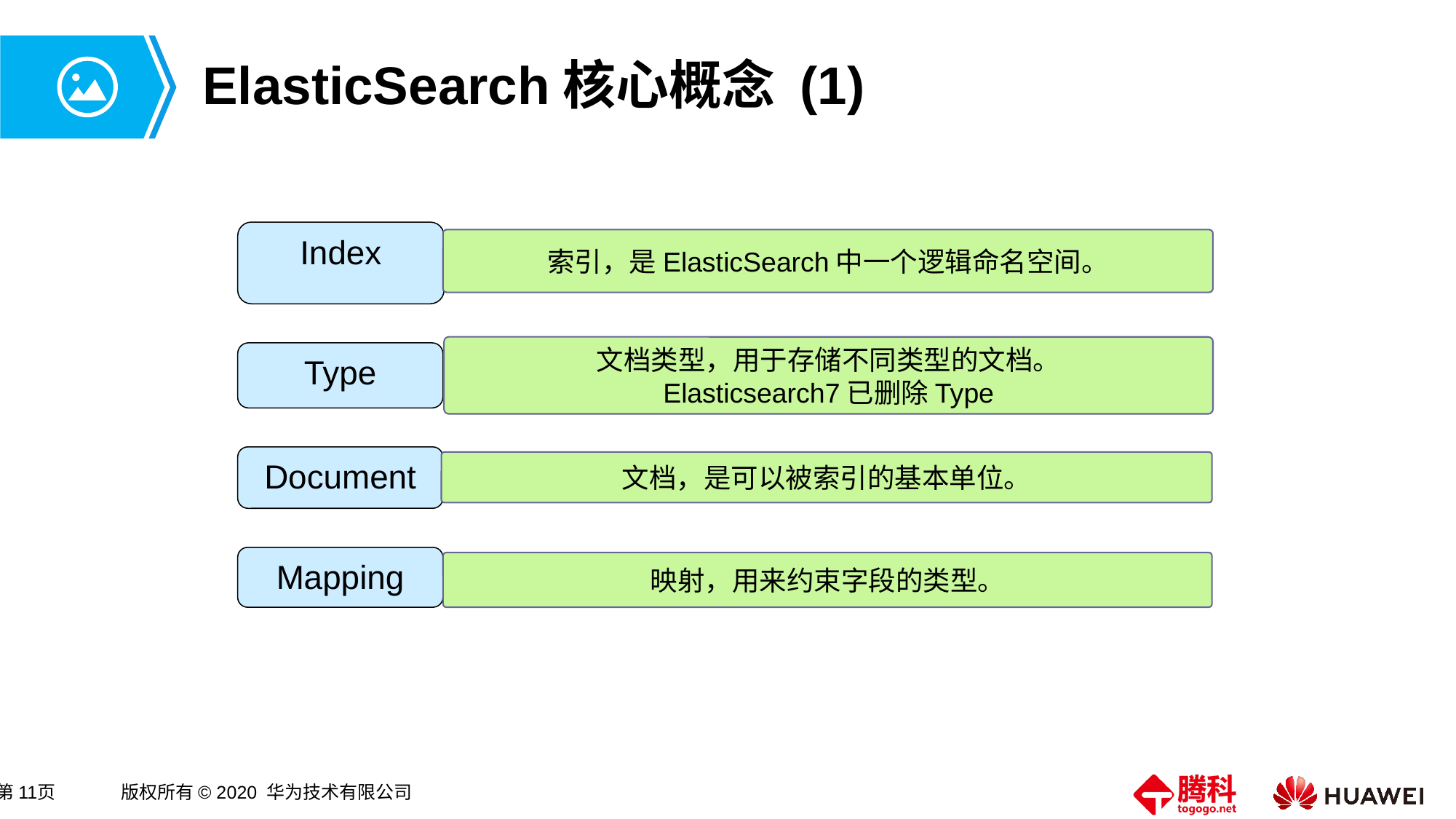

# ElasticSearch核心概念 (1)
Index
索引，是ElasticSearch中一个逻辑命名空间。
文档类型，用于存储不同类型的文档。
Elasticsearch7已删除Type
Type
Document
文档，是可以被索引的基本单位。
Mapping
映射，用来约束字段的类型。